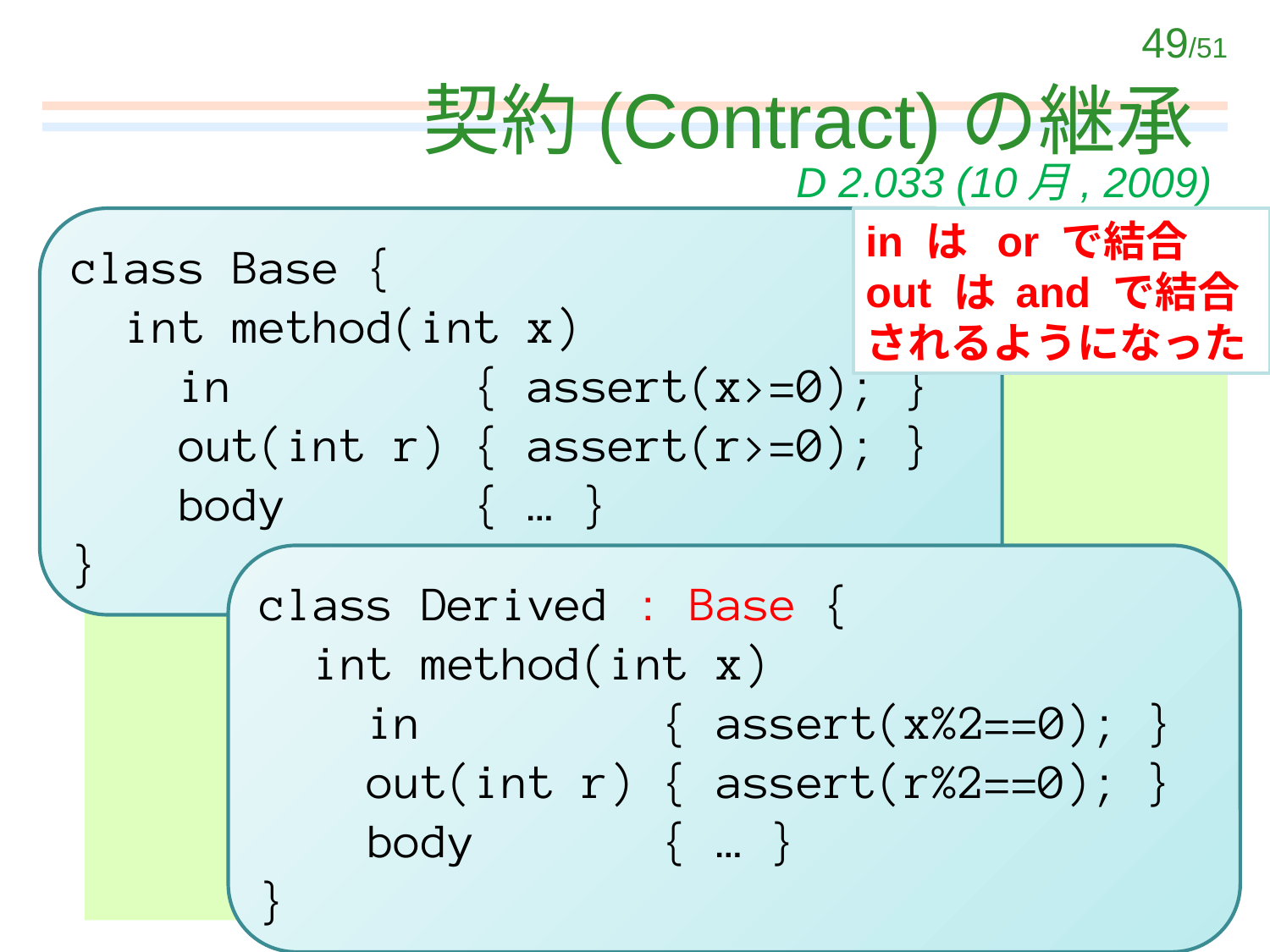

# 契約(Contract)の継承
D 2.033 (10月, 2009)
class Base {
  int method(int x)
    in         { assert(x>=0); }
    out(int r) { assert(r>=0); }
    body       { … }
}
in は  or で結合
out は and で結合
されるようになった

class Derived : Base {
  int method(int x)
    in         { assert(x%2==0); }
    out(int r) { assert(r%2==0); }
    body       { … }
}